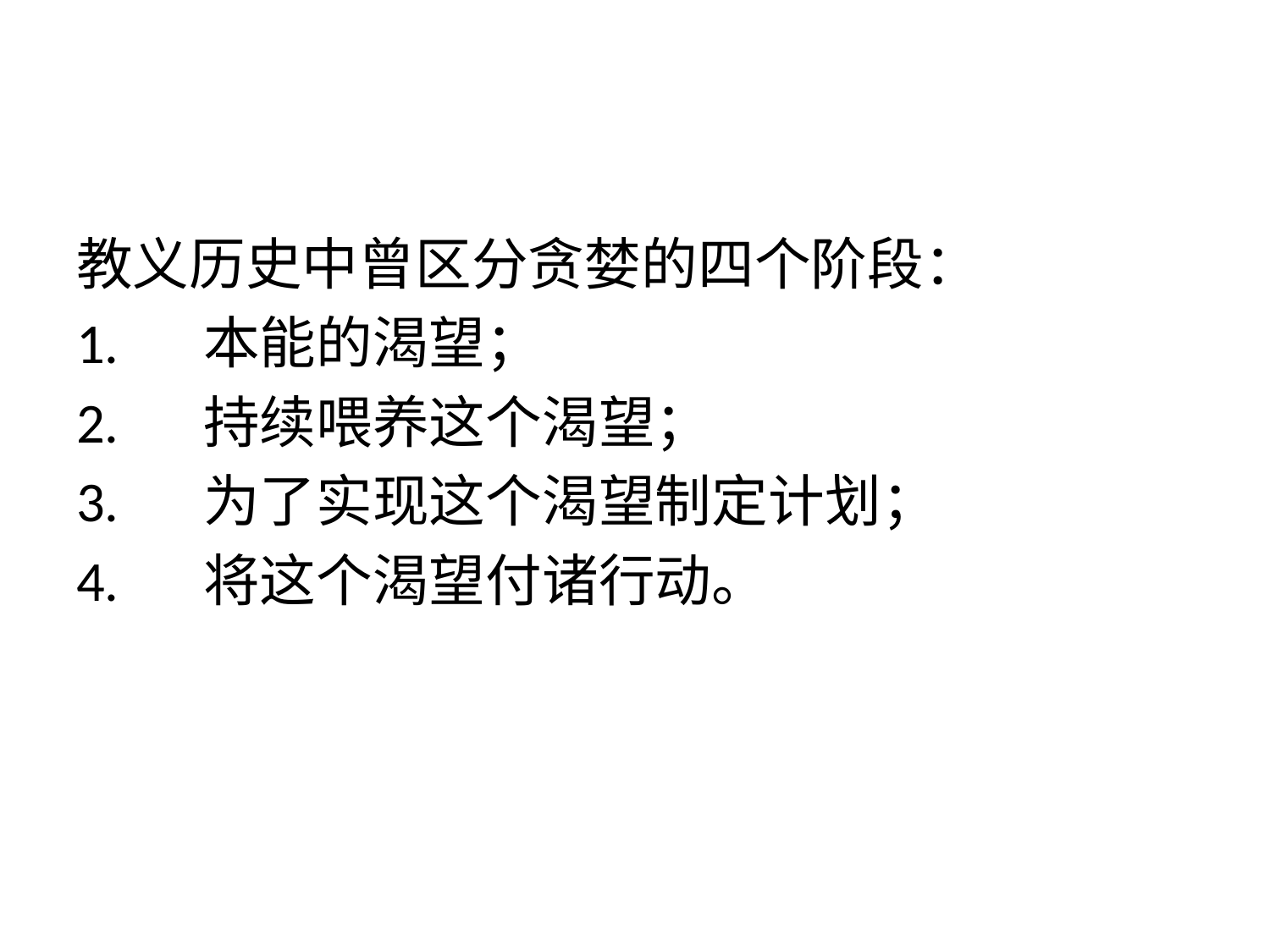

#
教义历史中曾区分贪婪的四个阶段：
1.	本能的渴望；
2.	持续喂养这个渴望；
3.	为了实现这个渴望制定计划；
4.	将这个渴望付诸行动。